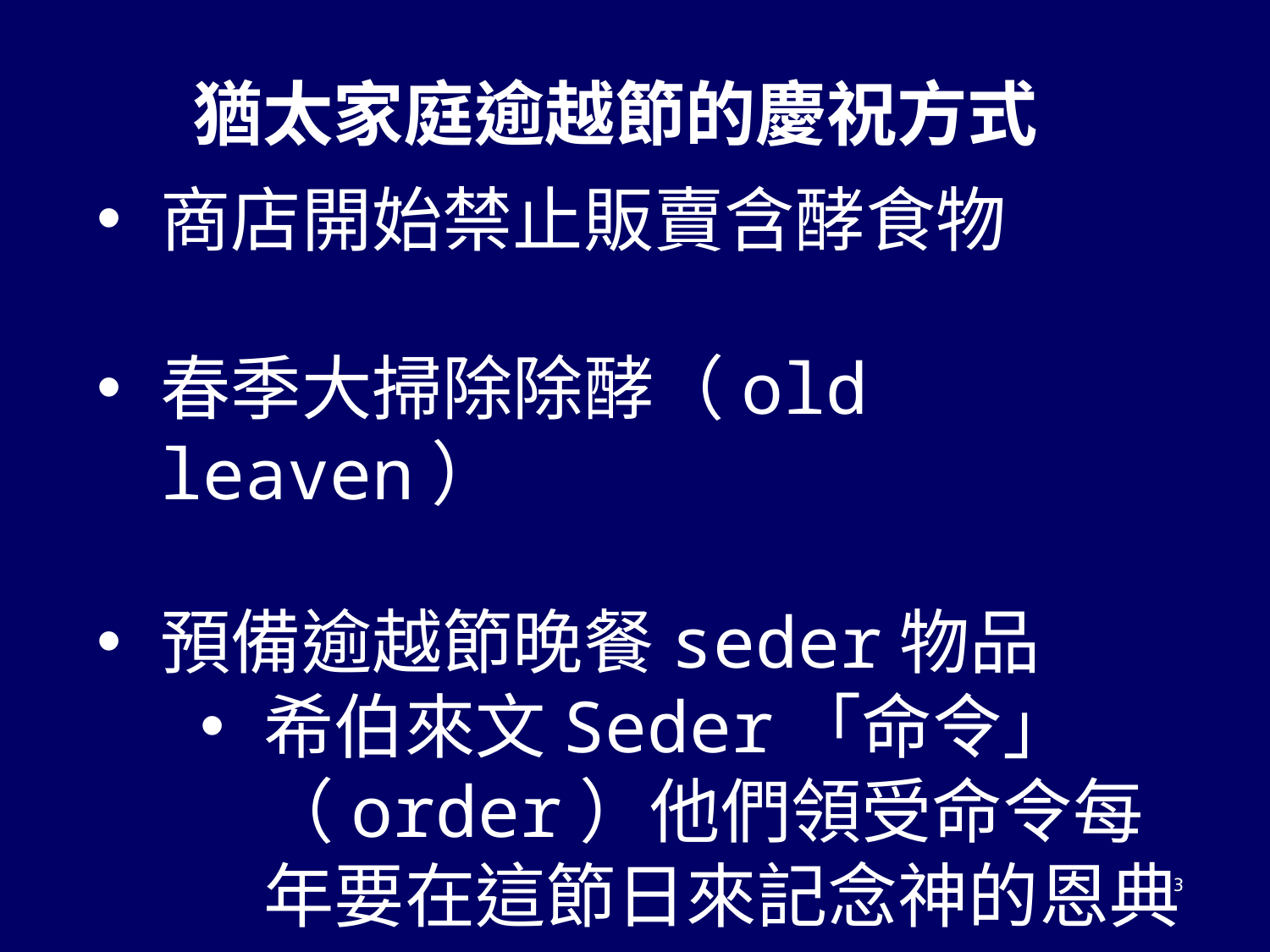

猶太家庭逾越節的慶祝方式

商店開始禁止販賣含酵食物

春季大掃除除酵（old leaven）

預備逾越節晚餐seder物品
希伯來文Seder「命令」（order）他們領受命令每年要在這節日來記念神的恩典
3